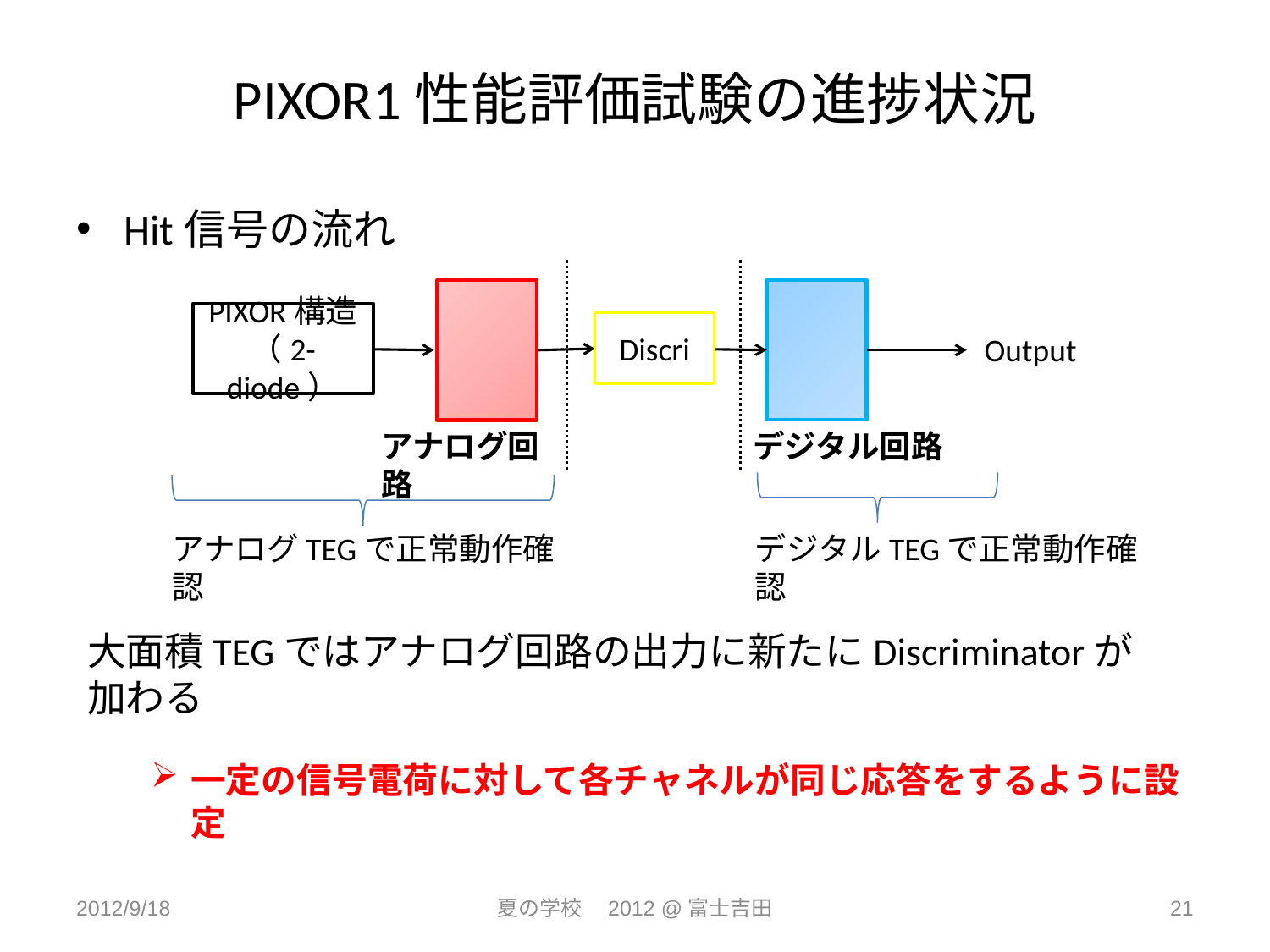

# PIXOR1性能評価試験の進捗状況
Hit信号の流れ

PIXOR構造
（2-diode）

Discri
Output

アナログ回路
デジタル回路
アナログTEGで正常動作確認
デジタルTEGで正常動作確認
大面積TEGではアナログ回路の出力に新たにDiscriminatorが
加わる

一定の信号電荷に対して各チャネルが同じ応答をするように設定
2012/9/18
夏の学校　2012 @富士吉田
21